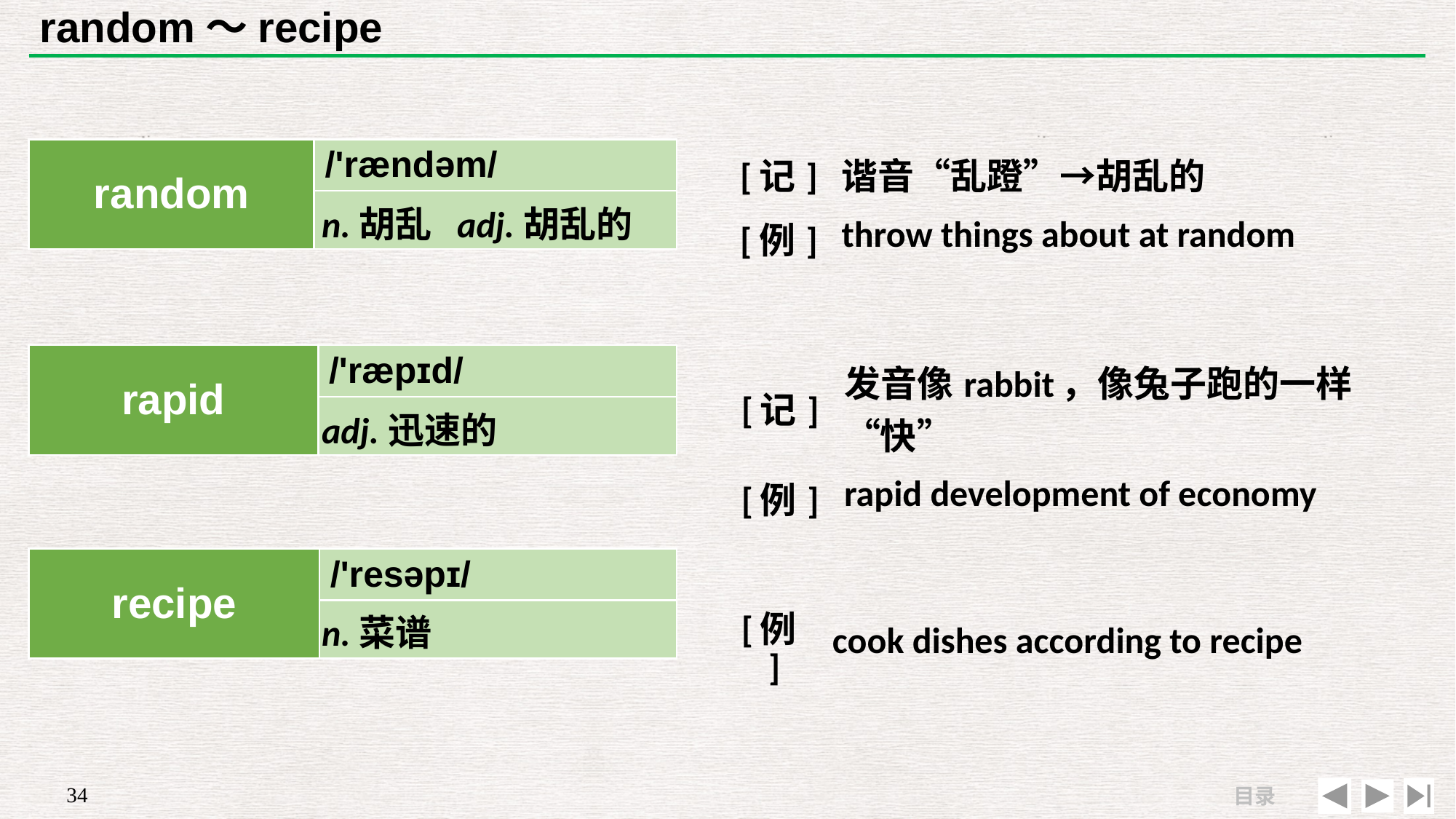

# random～recipe

| random | /'rændəm/ |
| --- | --- |
|  |  |
| [记] | 谐音“乱蹬”→胡乱的 |
| --- | --- |
| [例] | throw things about at random |
n.胡乱  adj.胡乱的
| rapid | /'ræpɪd/ |
| --- | --- |
|  |  |
| [记] | 发音像rabbit，像兔子跑的一样“快” |
| --- | --- |
| [例] | rapid development of economy |
adj.迅速的
|  |  |
| --- | --- |
| [例] | cook dishes according to recipe |
| recipe | /'resəpɪ/ |
| --- | --- |
|  |  |
n.菜谱